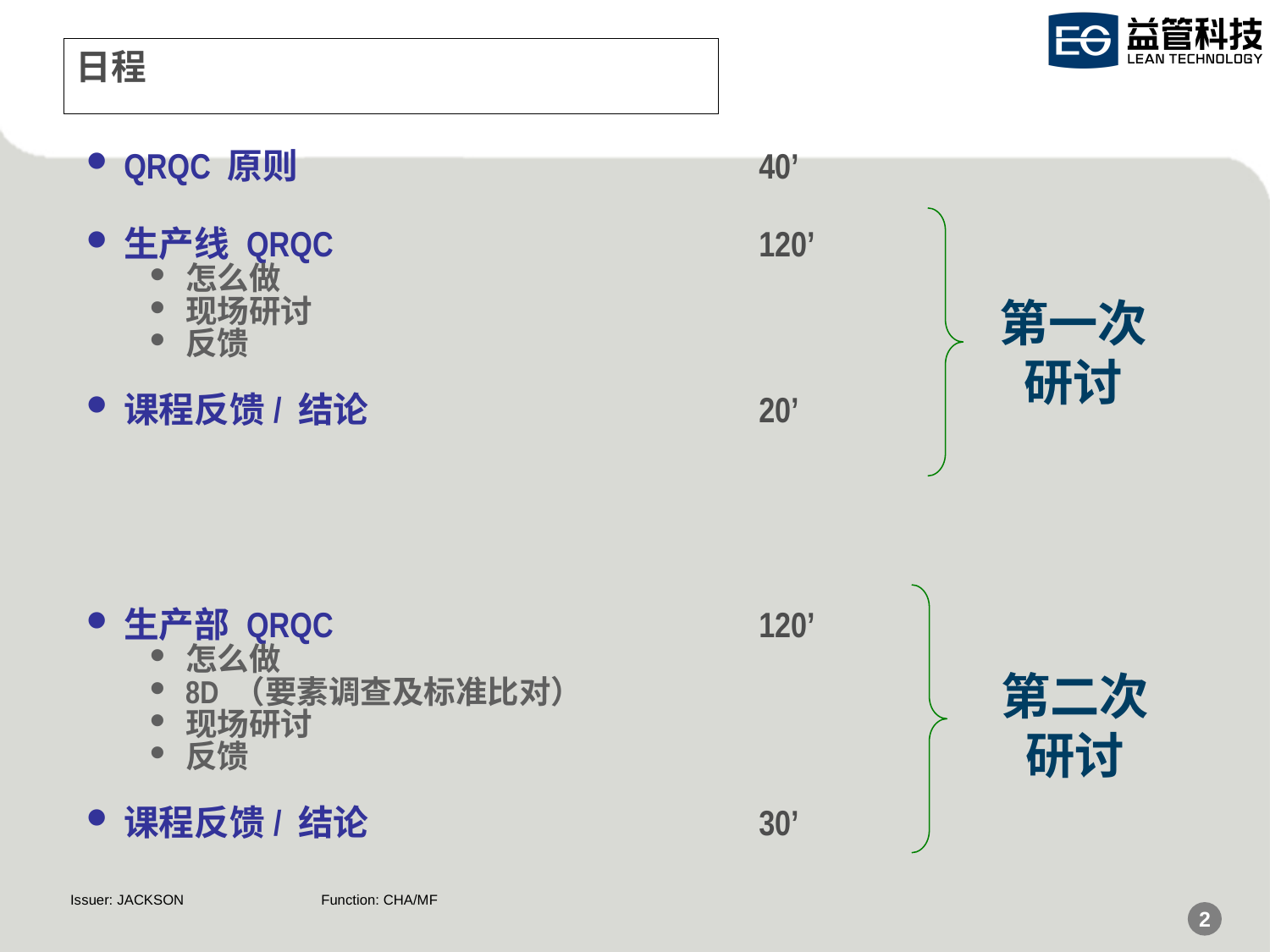

# 日程
QRQC 原则		40’
生产线 QRQC		120’
怎么做
现场研讨
反馈

课程反馈/ 结论		20’

生产部 QRQC		120’
怎么做
8D （要素调查及标准比对）
现场研讨
反馈
课程反馈/ 结论		30’

第一次研讨

第二次研讨